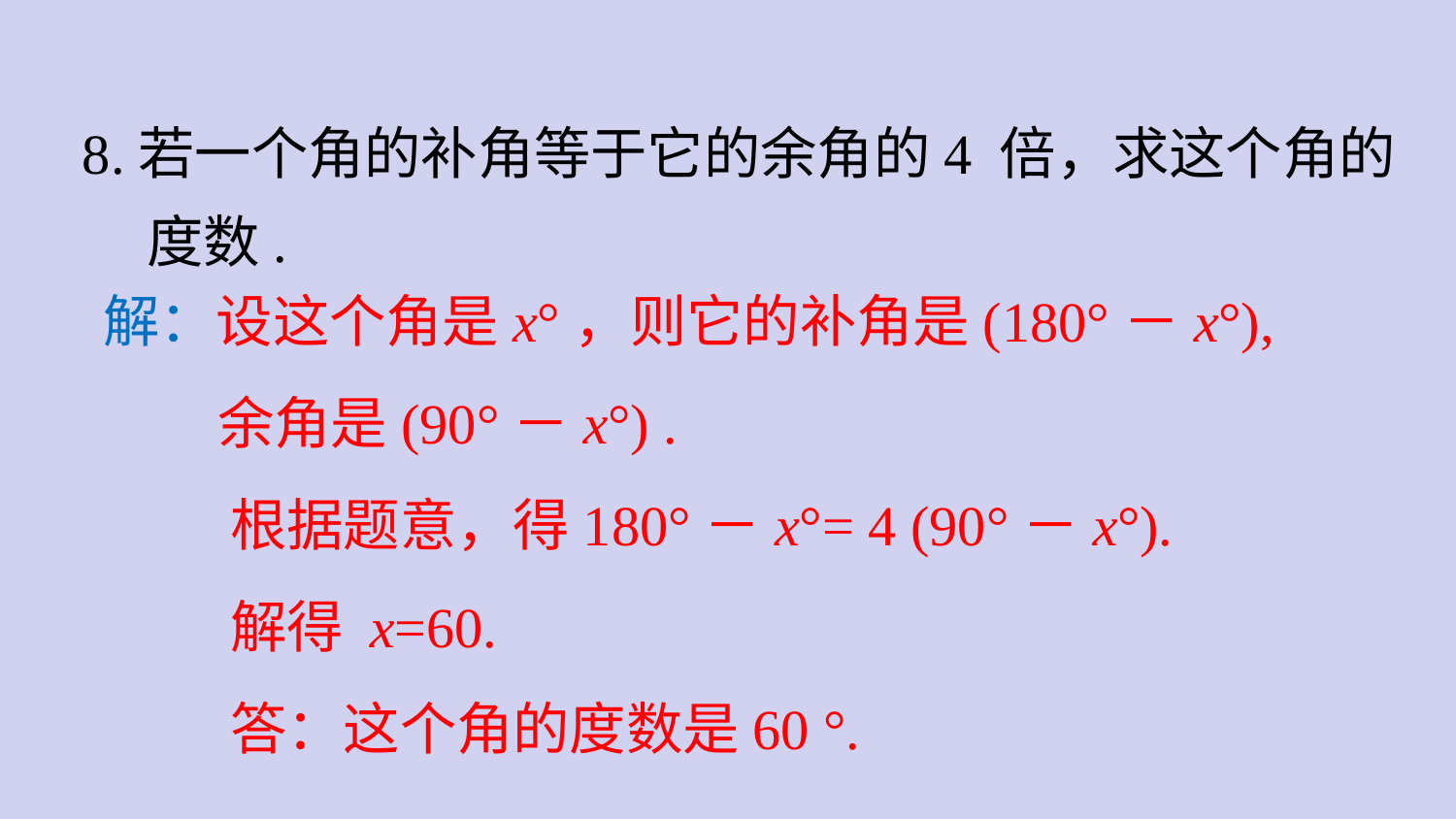

8.若一个角的补角等于它的余角的4 倍，求这个角的
    度数.
解：设这个角是x°，则它的补角是(180°－x°),
        余角是(90°－x°) .
         根据题意，得180°－x°= 4 (90°－x°).
         解得 x=60.
         答：这个角的度数是60 °.